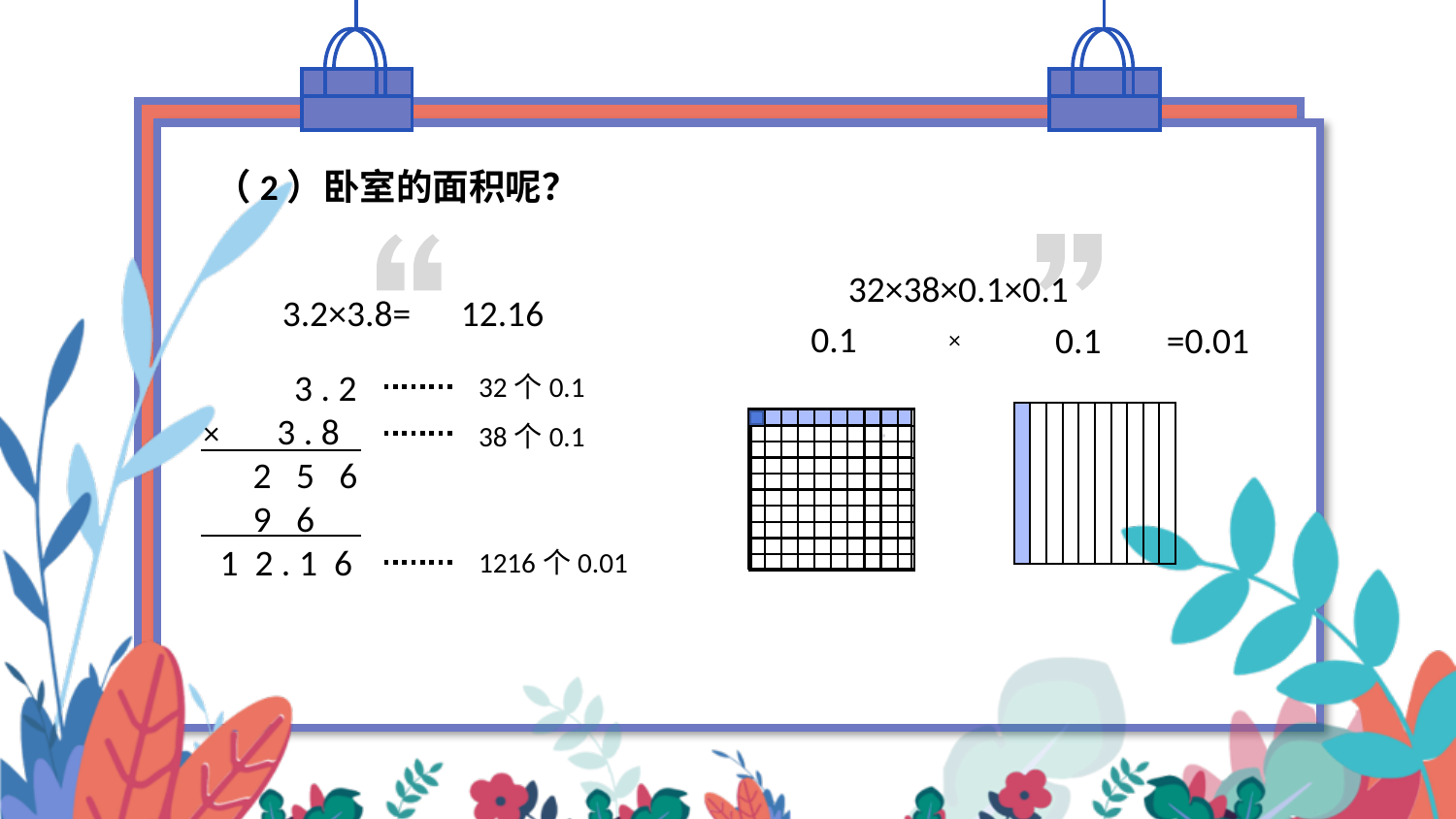

（2）卧室的面积呢？
    32×38×0.1×0.1
    3.2×3.8=
12.16
0.1
0.1
=0.01
×
           3 . 2
×       3 . 8
      2   5   6
      9   6
  1  2 . 1  6
32个0.1

38个0.1
1216个0.01